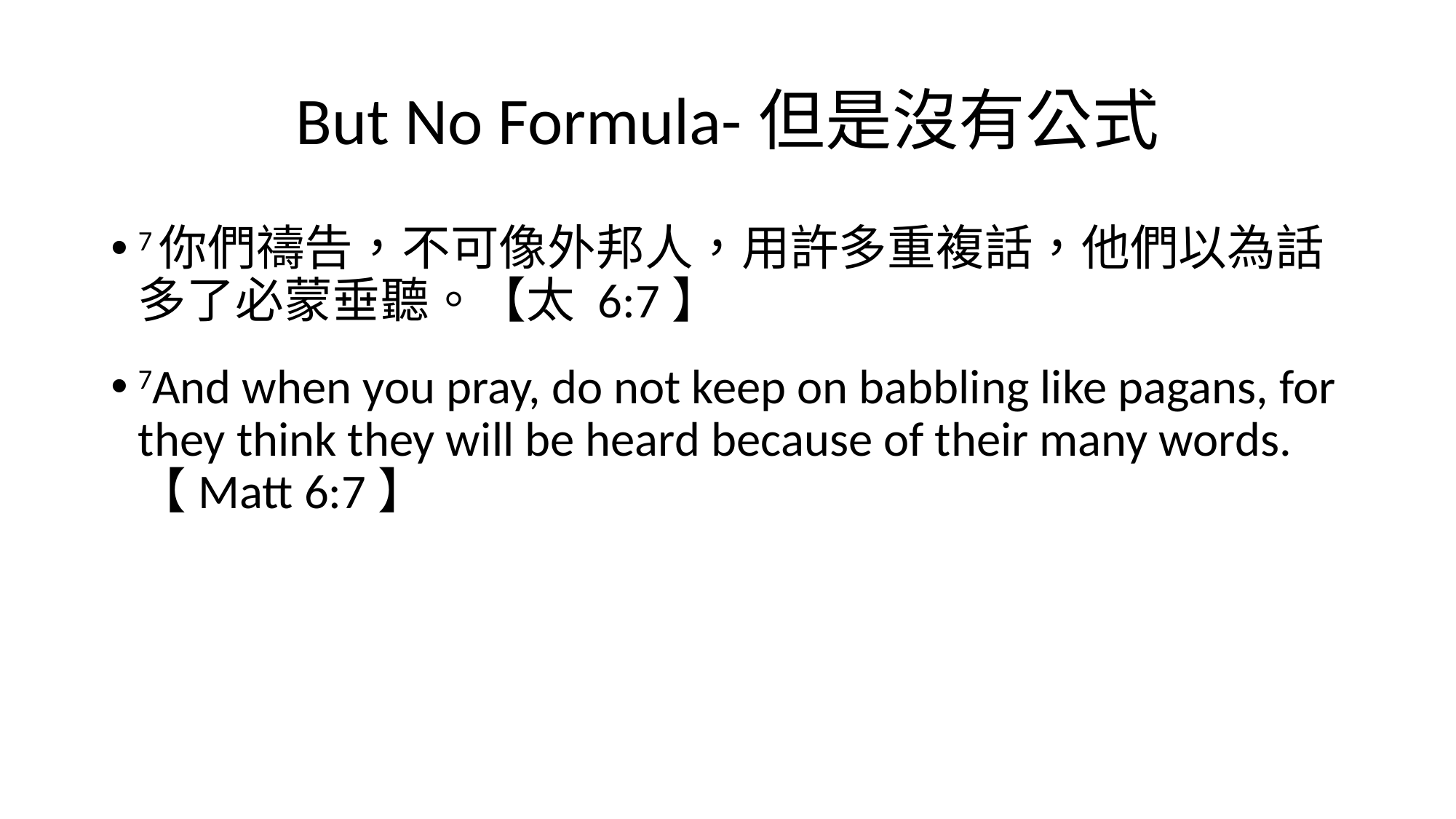

# But No Formula-但是沒有公式
7你們禱告，不可像外邦人，用許多重複話，他們以為話多了必蒙垂聽。【太 6:7】
7And when you pray, do not keep on babbling like pagans, for they think they will be heard because of their many words. 【Matt 6:7】